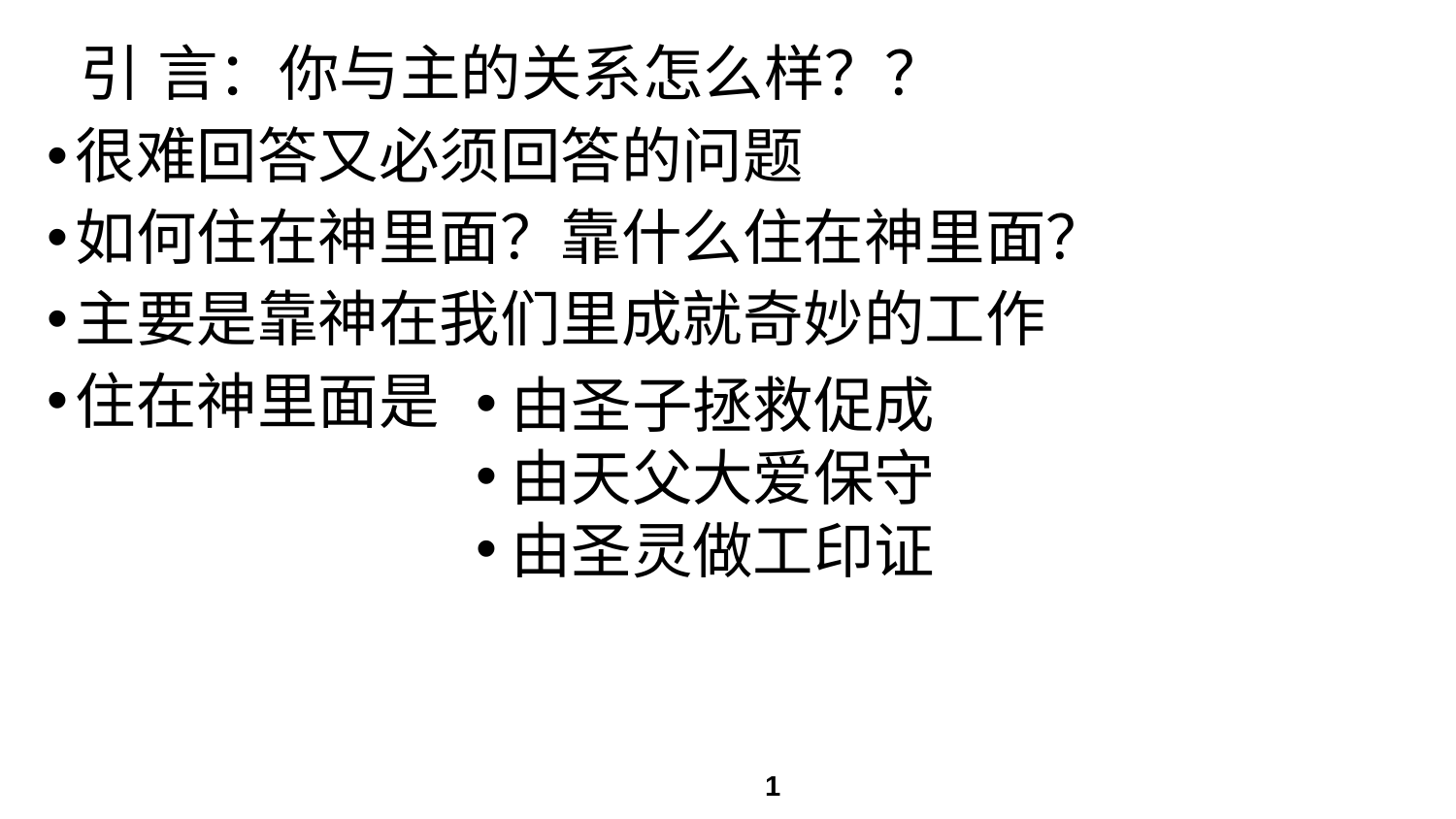

# 引 言：你与主的关系怎么样？？
很难回答又必须回答的问题
如何住在神里面？靠什么住在神里面？
主要是靠神在我们里成就奇妙的工作
住在神里面是
由圣子拯救促成
由天父大爱保守
由圣灵做工印证
1